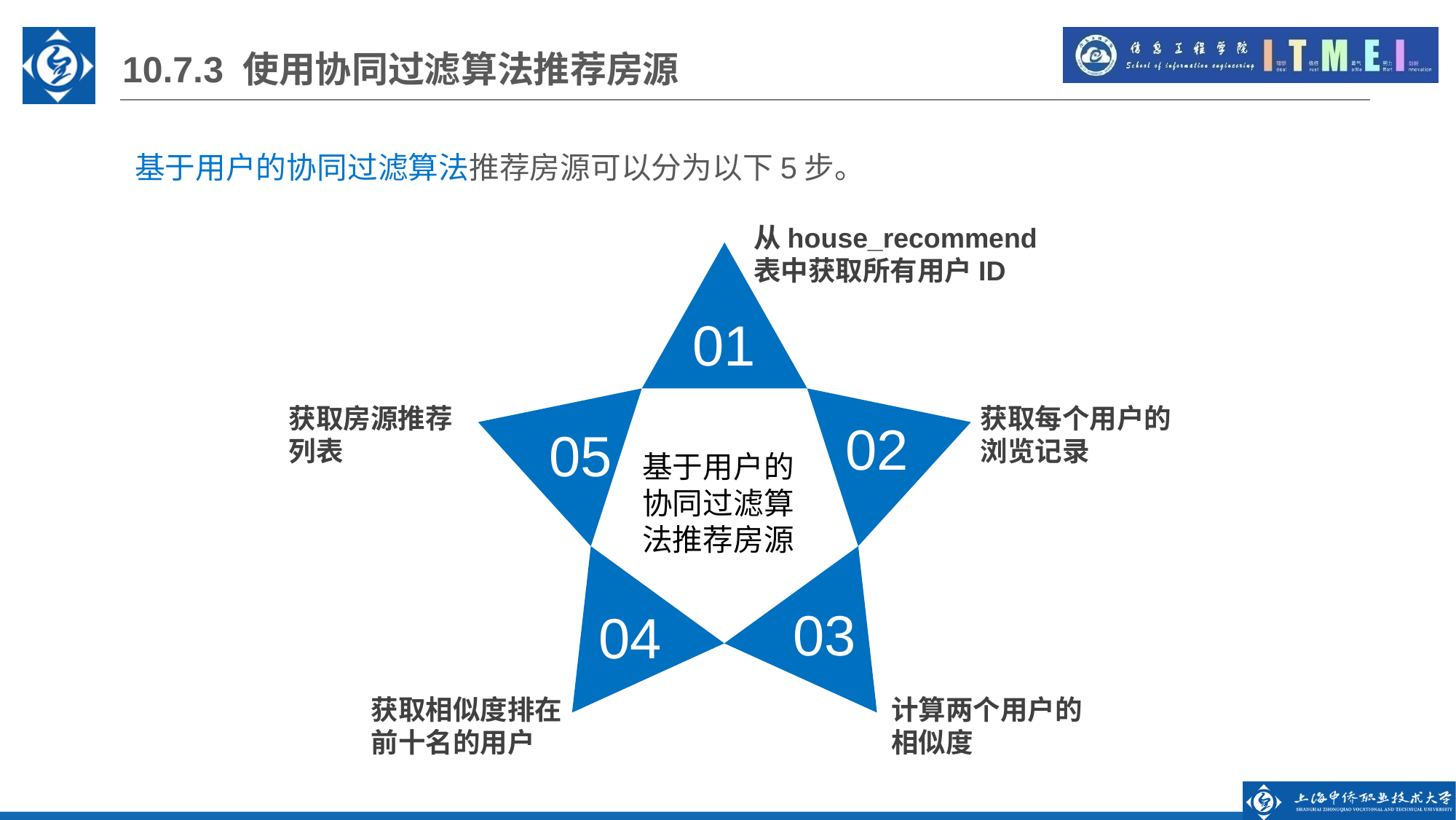

10.7.3 使用协同过滤算法推荐房源
基于用户的协同过滤算法推荐房源可以分为以下5步。
从house_recommend
表中获取所有用户ID

01

获取房源推荐列表
获取每个用户的浏览记录
02
05
基于用户的协同过滤算法推荐房源

03
04
获取相似度排在前十名的用户
计算两个用户的相似度